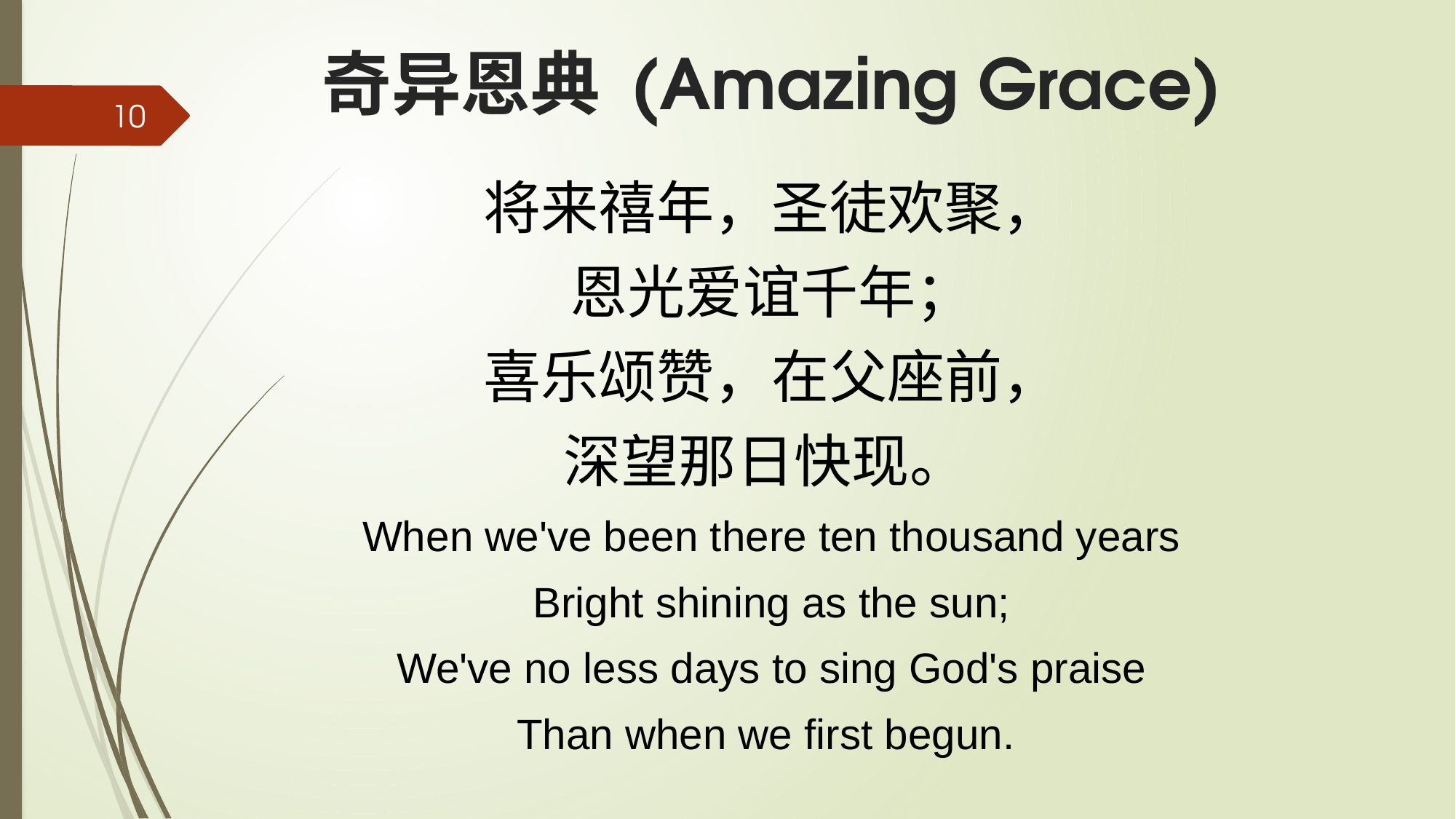

# 奇异恩典 (Amazing Grace)
10
将来禧年，圣徒欢聚，
恩光爱谊千年；
喜乐颂赞，在父座前，
深望那日快现。
When we've been there ten thousand years
Bright shining as the sun;
We've no less days to sing God's praise
Than when we first begun.